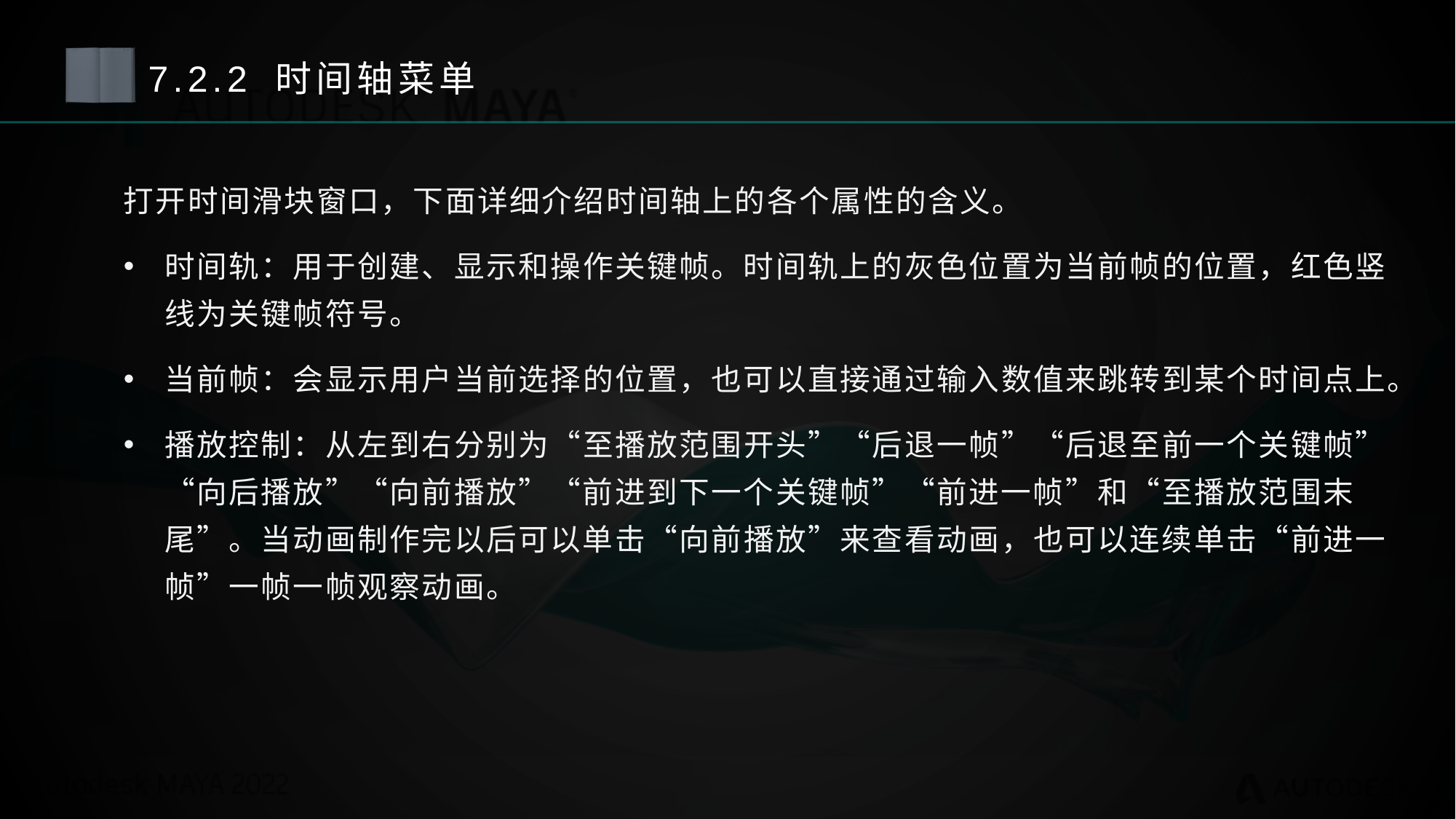

7.2.2 时间轴菜单
打开时间滑块窗口，下面详细介绍时间轴上的各个属性的含义。
时间轨：用于创建、显示和操作关键帧。时间轨上的灰色位置为当前帧的位置，红色竖线为关键帧符号。
当前帧：会显示用户当前选择的位置，也可以直接通过输入数值来跳转到某个时间点上。
播放控制：从左到右分别为“至播放范围开头”“后退一帧”“后退至前一个关键帧”“向后播放”“向前播放”“前进到下一个关键帧”“前进一帧”和“至播放范围末尾”。当动画制作完以后可以单击“向前播放”来查看动画，也可以连续单击“前进一帧”一帧一帧观察动画。